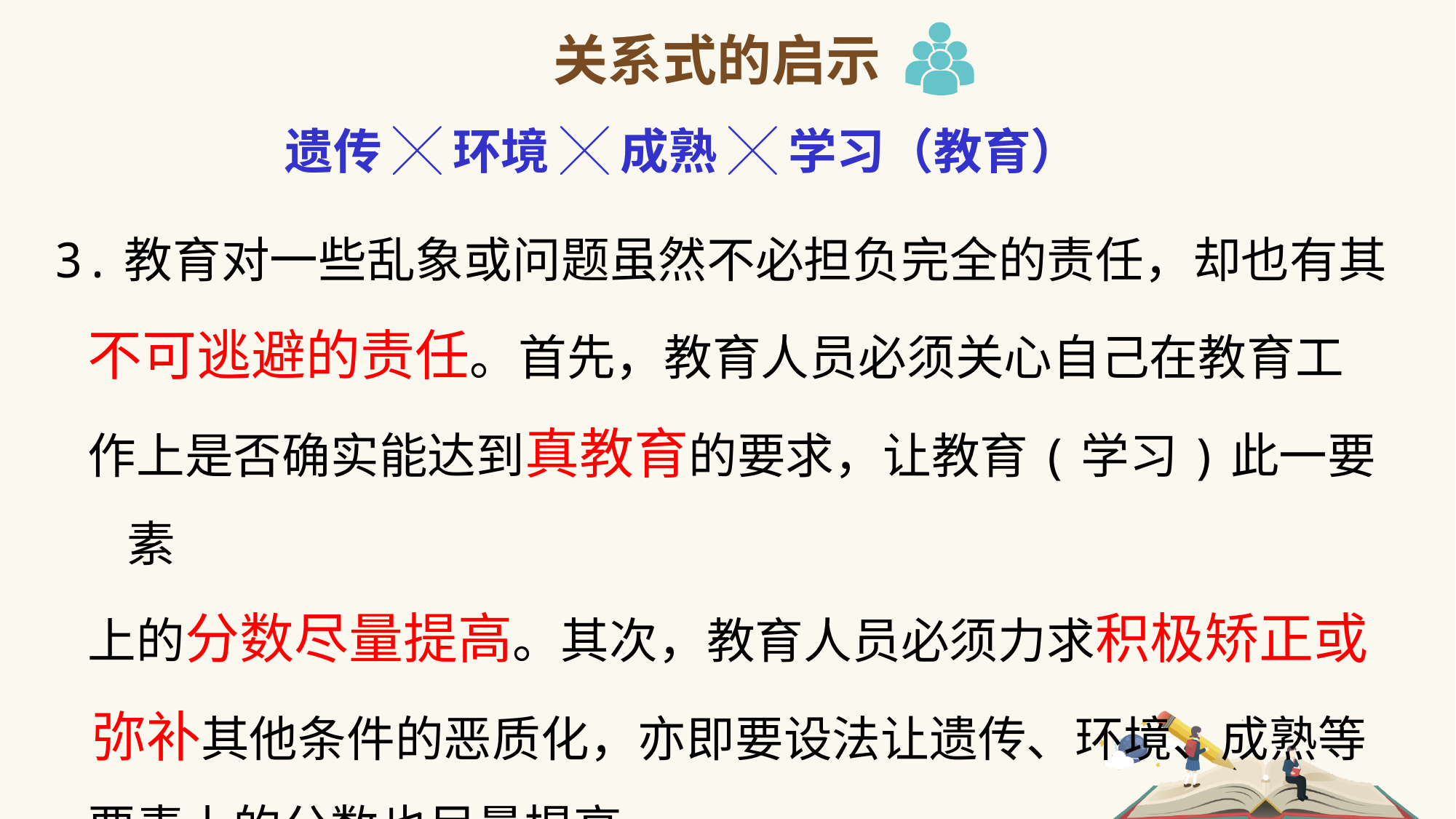

关系式的启示

遗传 ╳ 环境 ╳ 成熟 ╳ 学习（教育）

3.教育对一些乱象或问题虽然不必担负完全的责任，却也有其
  不可逃避的责任。首先，教育人员必须关心自己在教育工
  作上是否确实能达到真教育的要求，让教育(学习)此一要素
  上的分数尽量提高。其次，教育人员必须力求积极矫正或
  弥补其他条件的恶质化，亦即要设法让遗传、环境、成熟等
  要素上的分数也尽量提高。